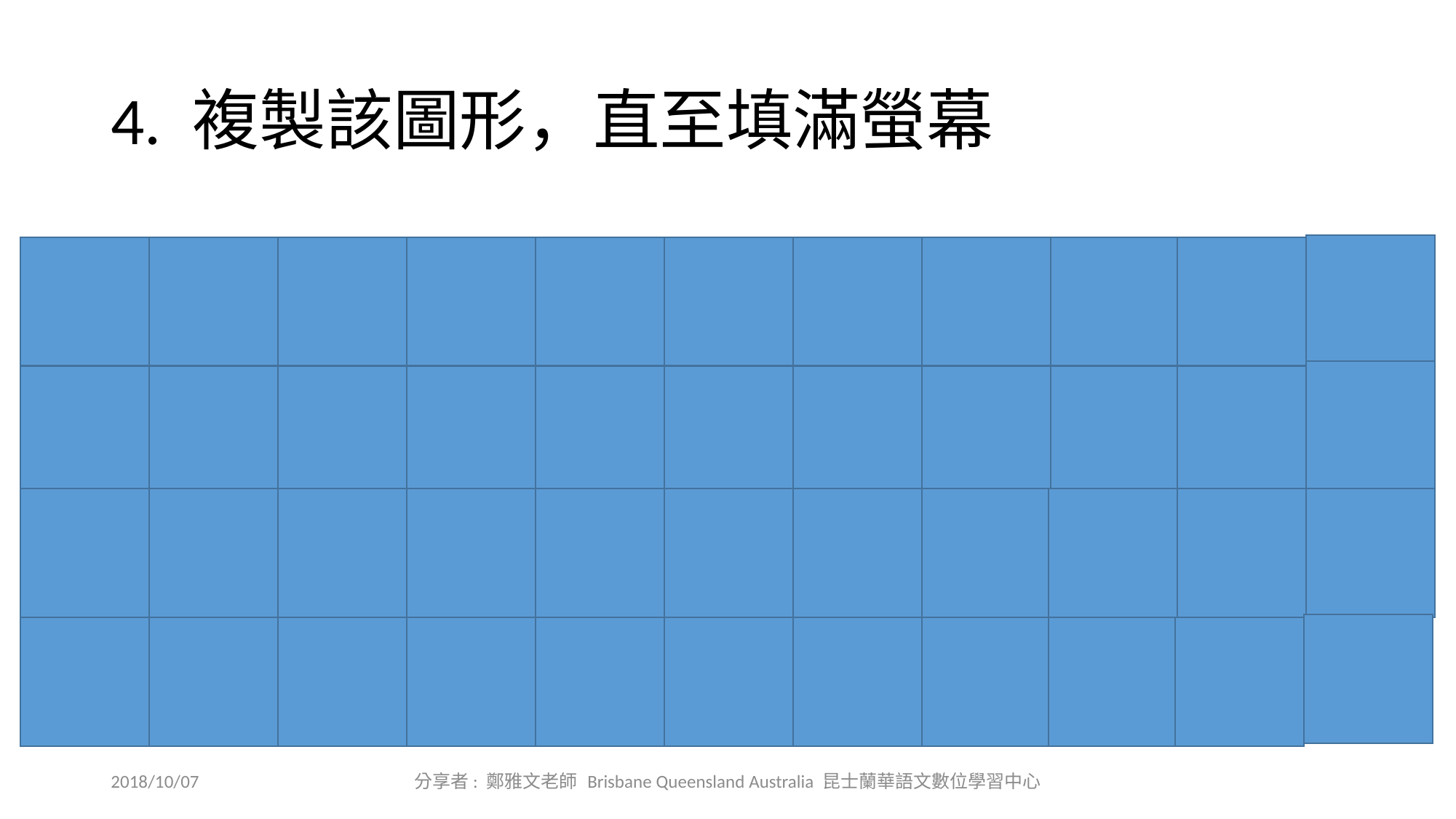

# 4. 複製該圖形，直至填滿螢幕

2018/10/07
分享者: 鄭雅文老師 Brisbane Queensland Australia 昆士蘭華語文數位學習中心